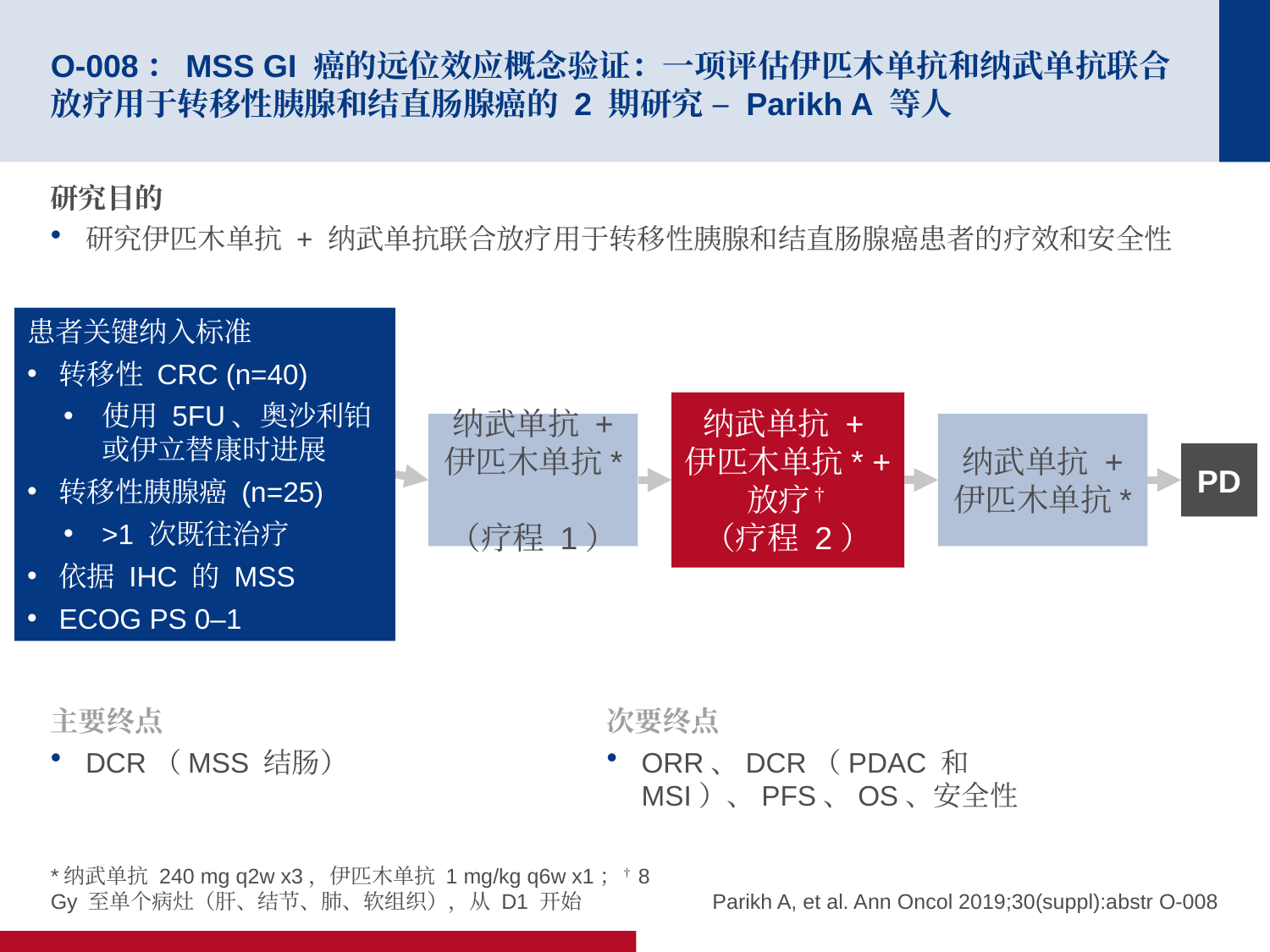

# O-008：MSS GI 癌的远位效应概念验证：一项评估伊匹木单抗和纳武单抗联合放疗用于转移性胰腺和结直肠腺癌的 2 期研究 – Parikh A 等人
研究目的
研究伊匹木单抗 + 纳武单抗联合放疗用于转移性胰腺和结直肠腺癌患者的疗效和安全性
患者关键纳入标准
转移性 CRC (n=40)
使用 5FU、奥沙利铂或伊立替康时进展
转移性胰腺癌 (n=25)
>1 次既往治疗
依据 IHC 的 MSS
ECOG PS 0–1
纳武单抗 +
伊匹木单抗* + 放疗†
（疗程 2）
纳武单抗 + 伊匹木单抗*
（疗程 1）
纳武单抗 + 伊匹木单抗*
PD
主要终点
DCR（MSS 结肠）

次要终点
ORR、DCR（PDAC 和 MSI）、PFS、OS、安全性
*纳武单抗 240 mg q2w x3，伊匹木单抗 1 mg/kg q6w x1；†8 Gy 至单个病灶（肝、结节、肺、软组织），从 D1 开始
Parikh A, et al. Ann Oncol 2019;30(suppl):abstr O-008